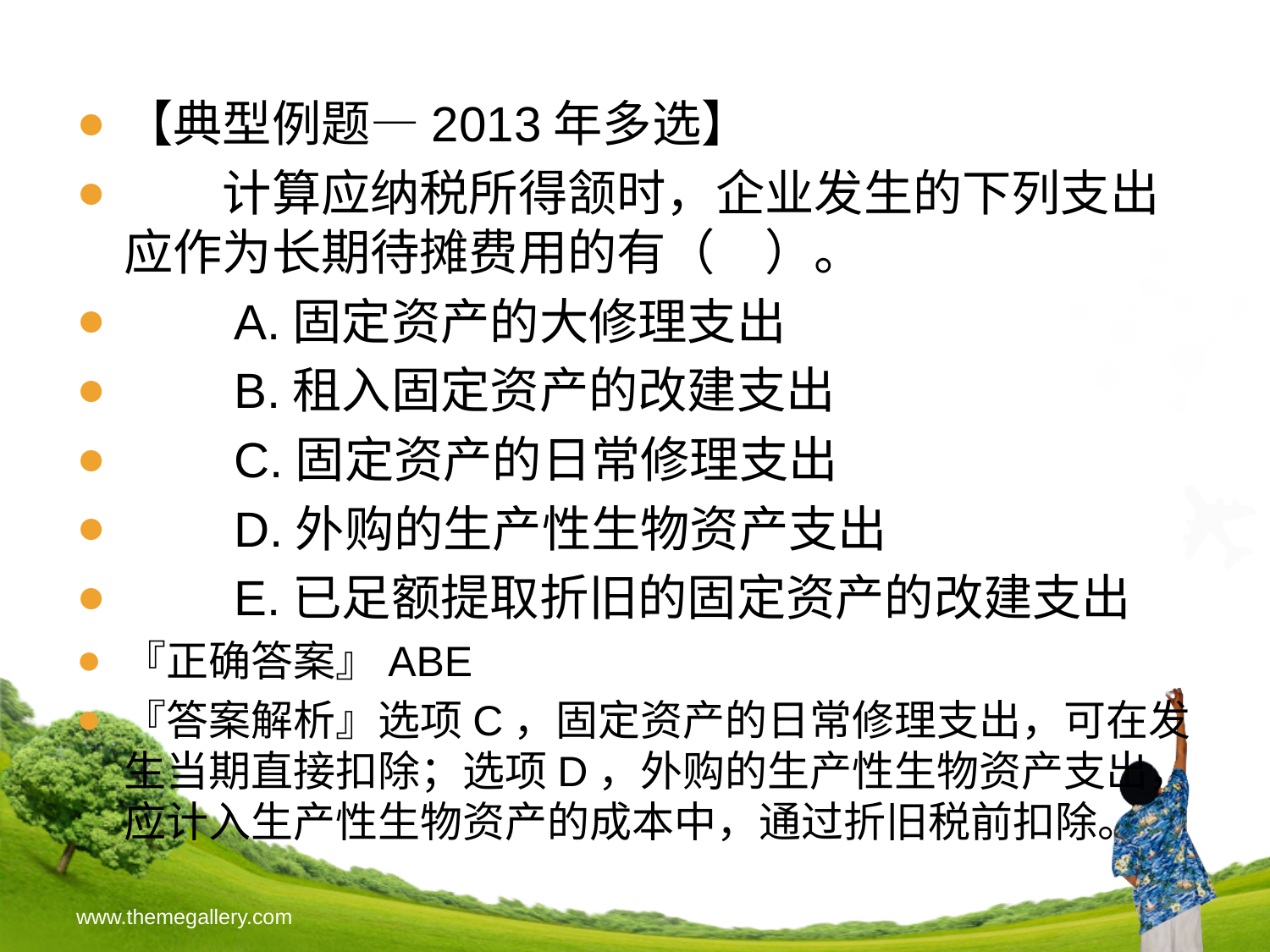

【典型例题—2013年多选】
　　计算应纳税所得颔时，企业发生的下列支出应作为长期待摊费用的有（　）。
　　A.固定资产的大修理支出
　　B.租入固定资产的改建支出
　　C.固定资产的日常修理支出
　　D.外购的生产性生物资产支出
　　E.已足额提取折旧的固定资产的改建支出
『正确答案』ABE
『答案解析』选项C，固定资产的日常修理支出，可在发生当期直接扣除；选项D，外购的生产性生物资产支出，应计入生产性生物资产的成本中，通过折旧税前扣除。

www.themegallery.com